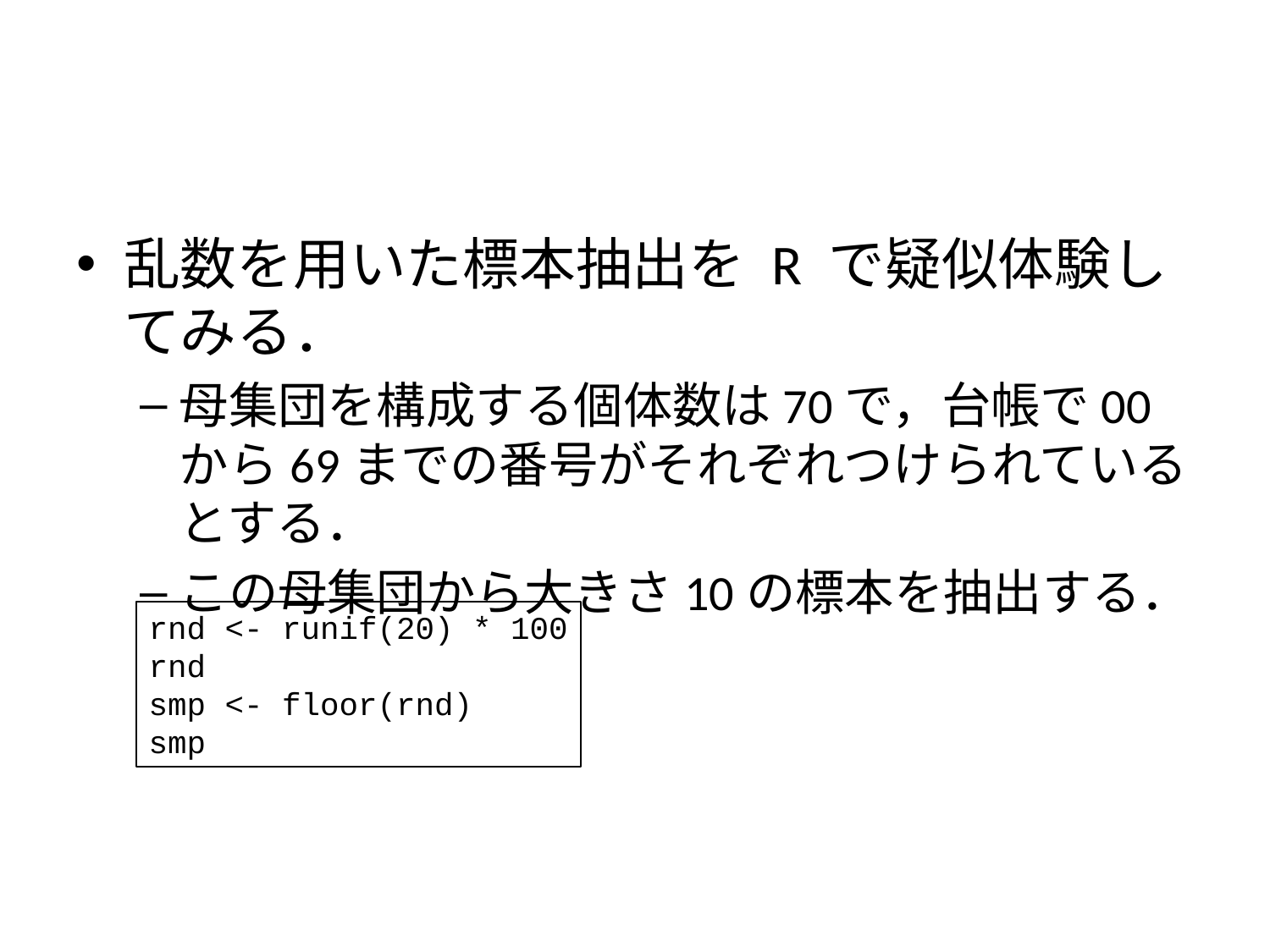

#
乱数を用いた標本抽出を R で疑似体験してみる．
母集団を構成する個体数は70で，台帳で00から69までの番号がそれぞれつけられているとする．
この母集団から大きさ10の標本を抽出する．
rnd <- runif(20) * 100
rnd
smp <- floor(rnd)
smp